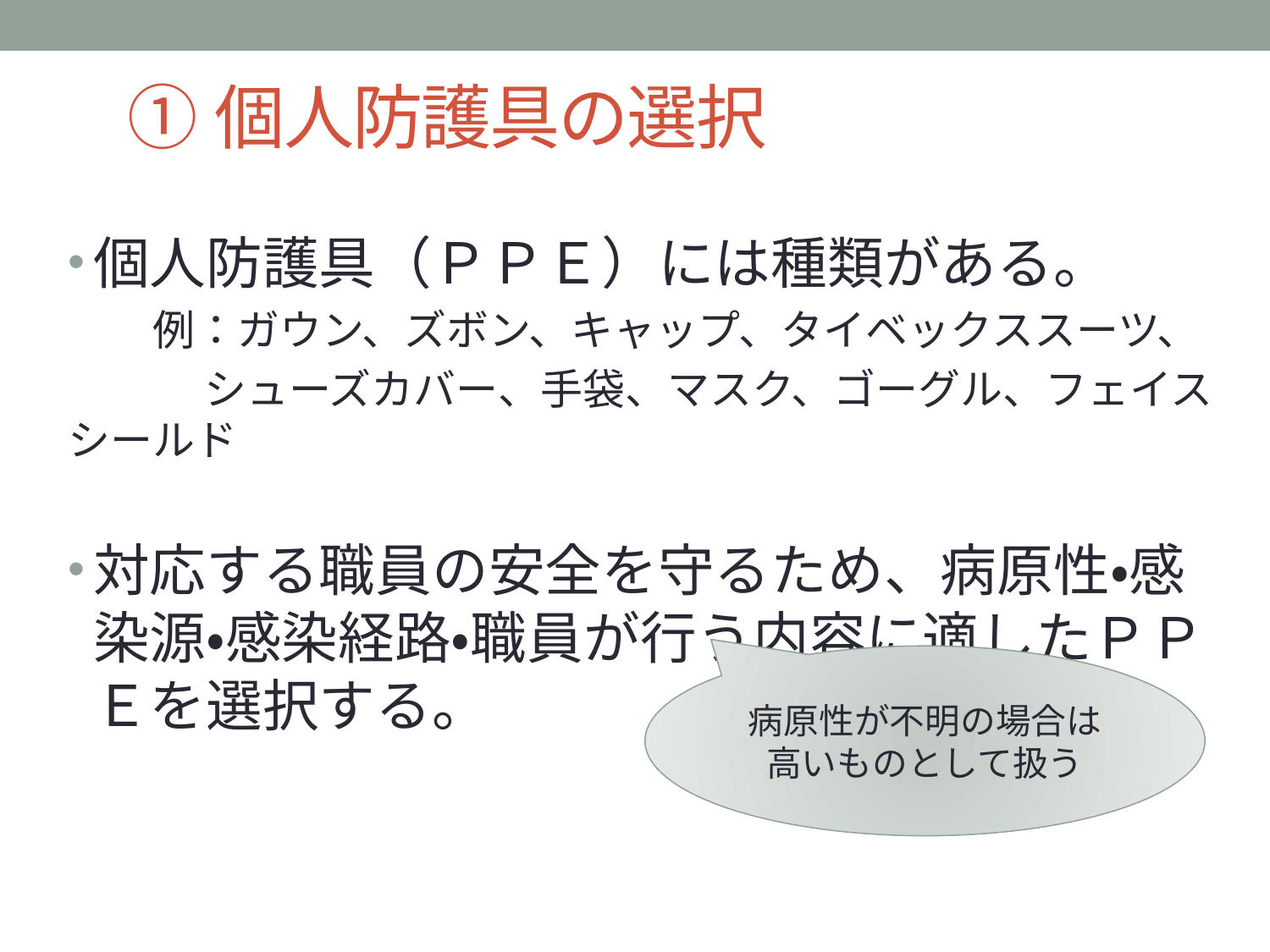

# ①個人防護具の選択
個人防護具（ＰＰＥ）には種類がある。
　　例：ガウン、ズボン、キャップ、タイベックススーツ、
　　　 シューズカバー、手袋、マスク、ゴーグル、フェイスシールド

対応する職員の安全を守るため、病原性・感染源・感染経路・職員が行う内容に適したＰＰＥを選択する。
病原性が不明の場合は高いものとして扱う